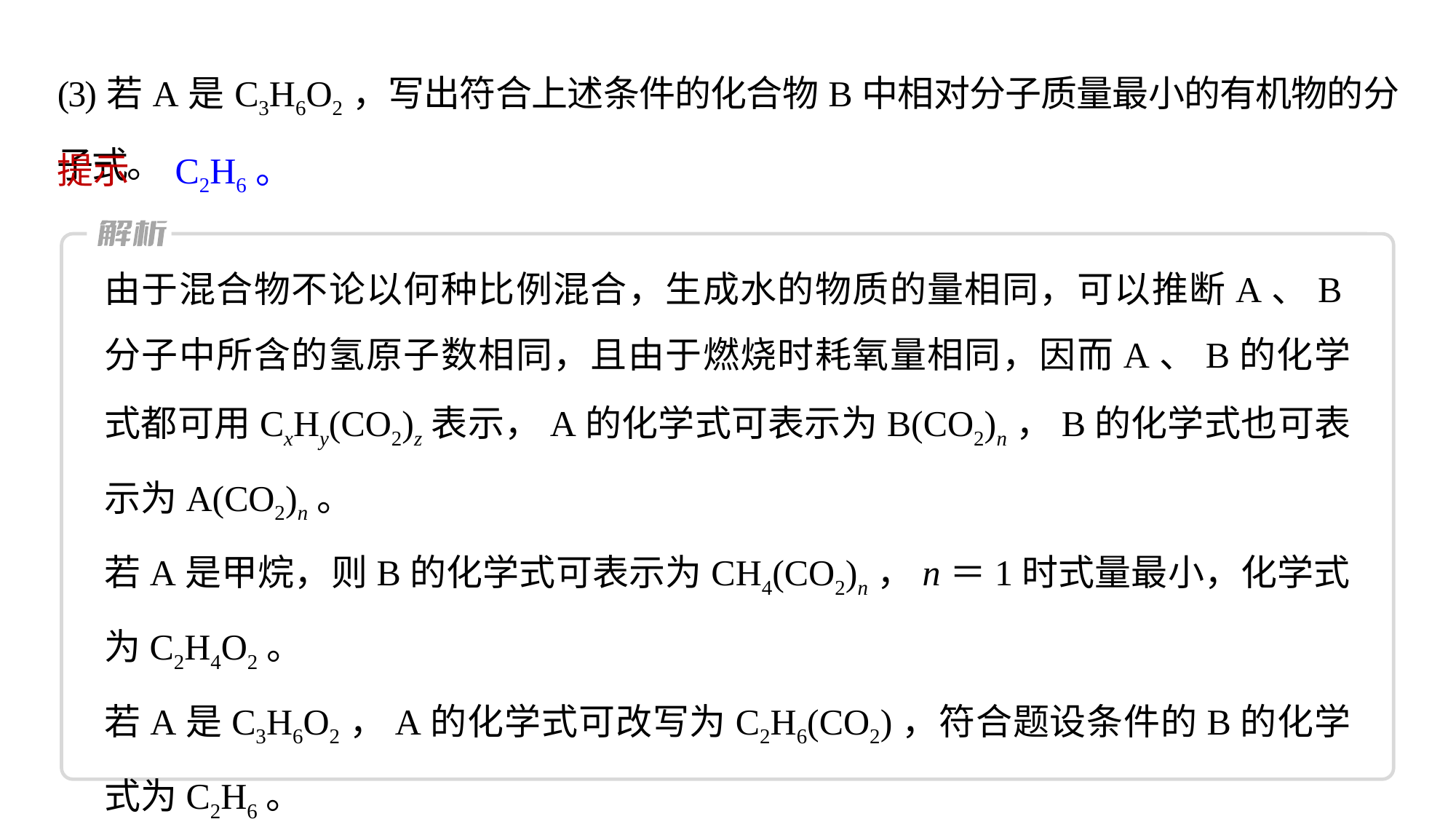

(3)若A是C3H6O2，写出符合上述条件的化合物B中相对分子质量最小的有机物的分子式。
提示　C2H6。

由于混合物不论以何种比例混合，生成水的物质的量相同，可以推断A、B分子中所含的氢原子数相同，且由于燃烧时耗氧量相同，因而A、B的化学式都可用CxHy(CO2)z表示，A的化学式可表示为B(CO2)n，B的化学式也可表示为A(CO2)n。
若A是甲烷，则B的化学式可表示为CH4(CO2)n，n＝1时式量最小，化学式为C2H4O2。
若A是C3H6O2，A的化学式可改写为C2H6(CO2)，符合题设条件的B的化学式为C2H6。